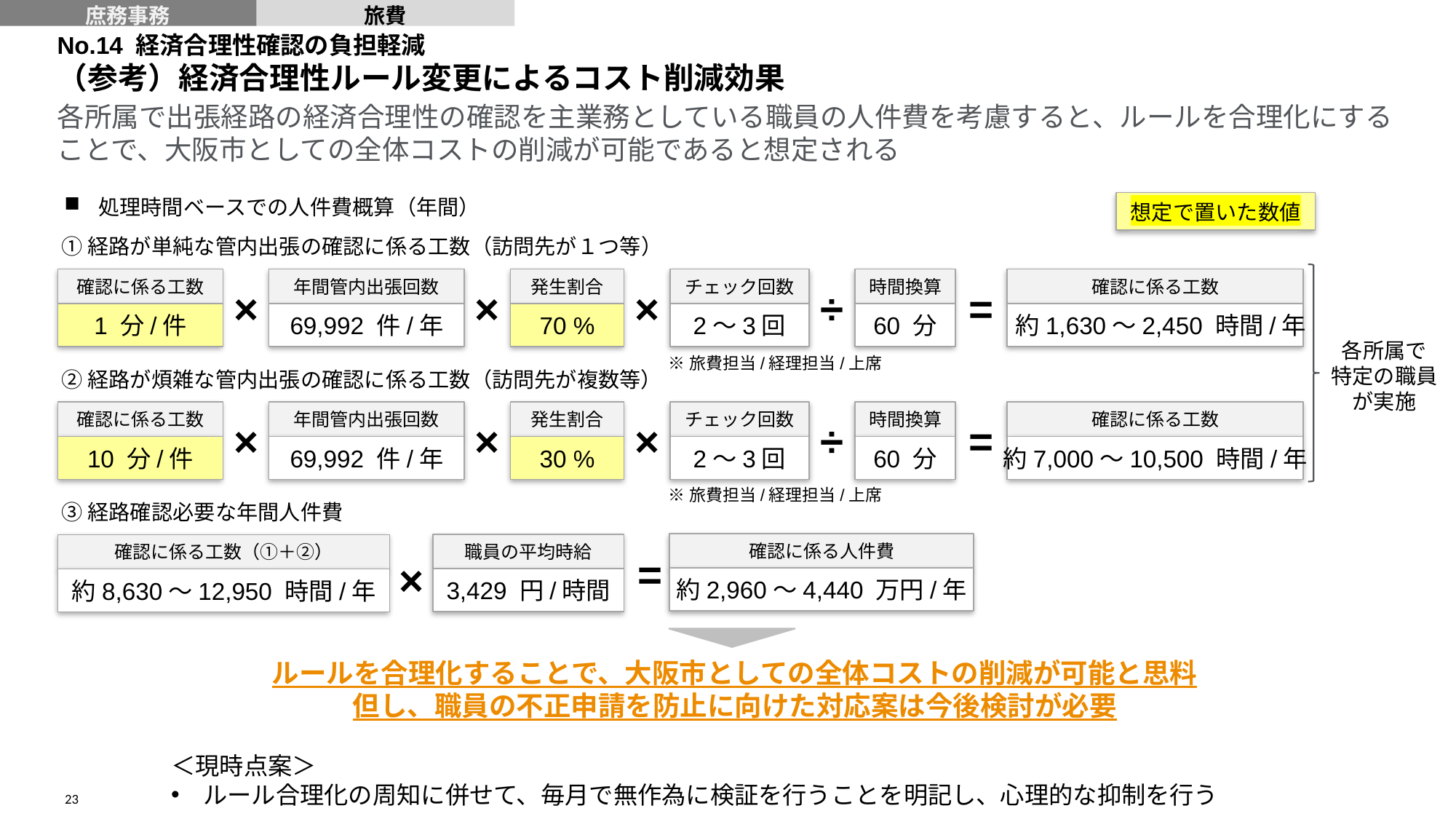

庶務事務
旅費
No.14 経済合理性確認の負担軽減
（参考）経済合理性ルール変更によるコスト削減効果
# 各所属で出張経路の経済合理性の確認を主業務としている職員の人件費を考慮すると、ルールを合理化にすることで、大阪市としての全体コストの削減が可能であると想定される
処理時間ベースでの人件費概算（年間）
想定で置いた数値
①経路が単純な管内出張の確認に係る工数（訪問先が１つ等）

確認に係る工数
年間管内出張回数
発生割合
チェック回数
時間換算
確認に係る工数
×
×
×
÷
=
1 分/件
69,992 件/年
70 %
2～3回
60 分
 約1,630～2,450 時間/年
各所属で
特定の職員
が実施
※旅費担当/経理担当/上席
②経路が煩雑な管内出張の確認に係る工数（訪問先が複数等）
確認に係る工数
年間管内出張回数
発生割合
チェック回数
時間換算
確認に係る工数
×
×
×
÷
=
10 分/件
69,992 件/年
30 %
2～3回
60 分
約7,000～10,500 時間/年
※旅費担当/経理担当/上席
③経路確認必要な年間人件費
確認に係る人件費
職員の平均時給
確認に係る工数（①＋②）
=
×
約2,960～4,440 万円/年
3,429 円/時間
約8,630～12,950 時間/年

ルールを合理化することで、大阪市としての全体コストの削減が可能と思料
但し、職員の不正申請を防止に向けた対応案は今後検討が必要

＜現時点案＞
ルール合理化の周知に併せて、毎月で無作為に検証を行うことを明記し、心理的な抑制を行う
23